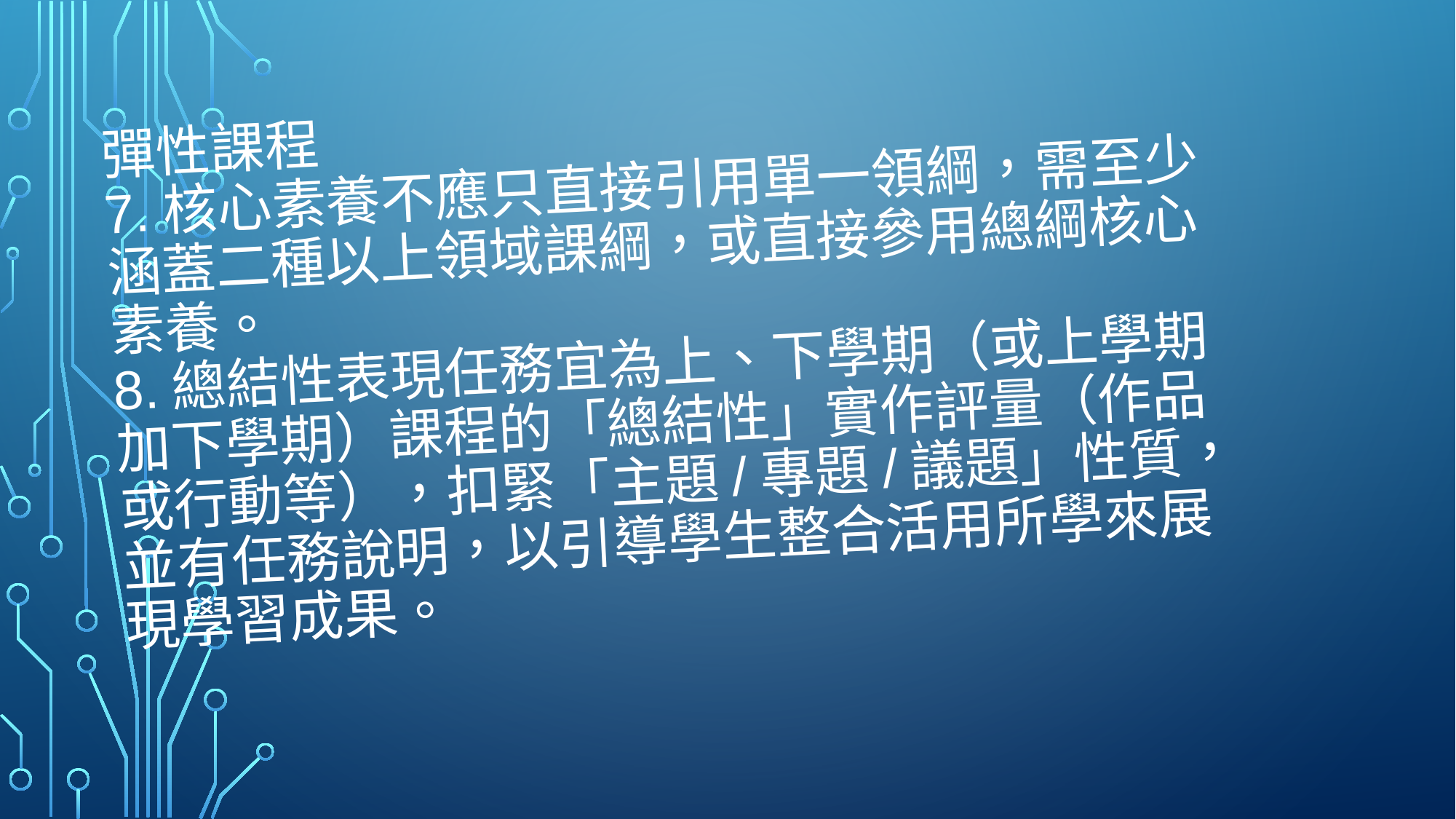

# 彈性課程 7.核心素養不應只直接引用單一領綱，需至少涵蓋二種以上領域課綱，或直接參用總綱核心素養。 8.總結性表現任務宜為上、下學期（或上學期加下學期）課程的「總結性」實作評量（作品或行動等），扣緊「主題/專題/議題」性質，並有任務說明，以引導學生整合活用所學來展現學習成果。